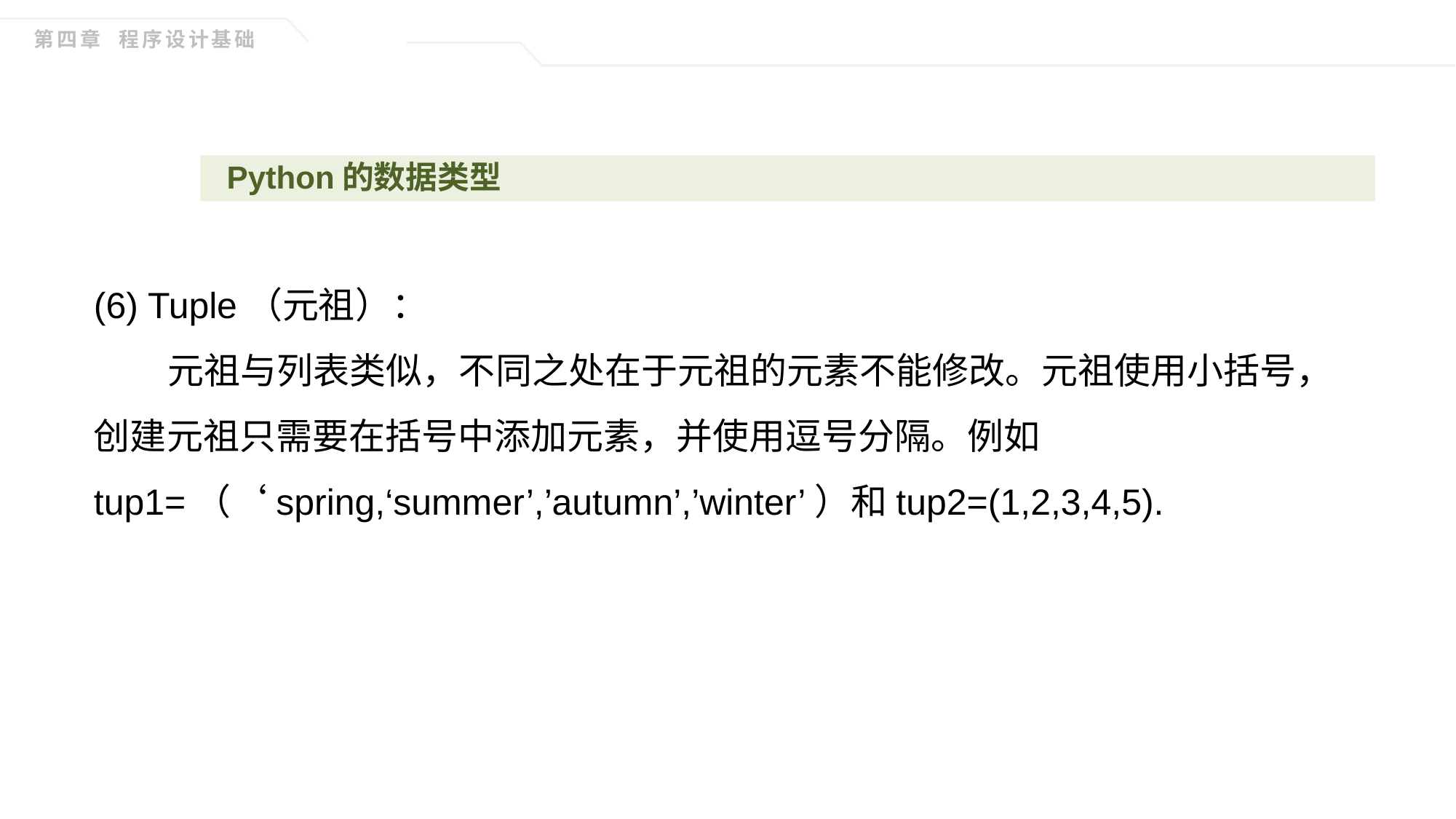

第四章  程序设计基础
Python的数据类型

(6) Tuple（元祖）：
        元祖与列表类似，不同之处在于元祖的元素不能修改。元祖使用小括号，创建元祖只需要在括号中添加元素，并使用逗号分隔。例如tup1=（‘spring,‘summer’,’autumn’,’winter’）和tup2=(1,2,3,4,5).